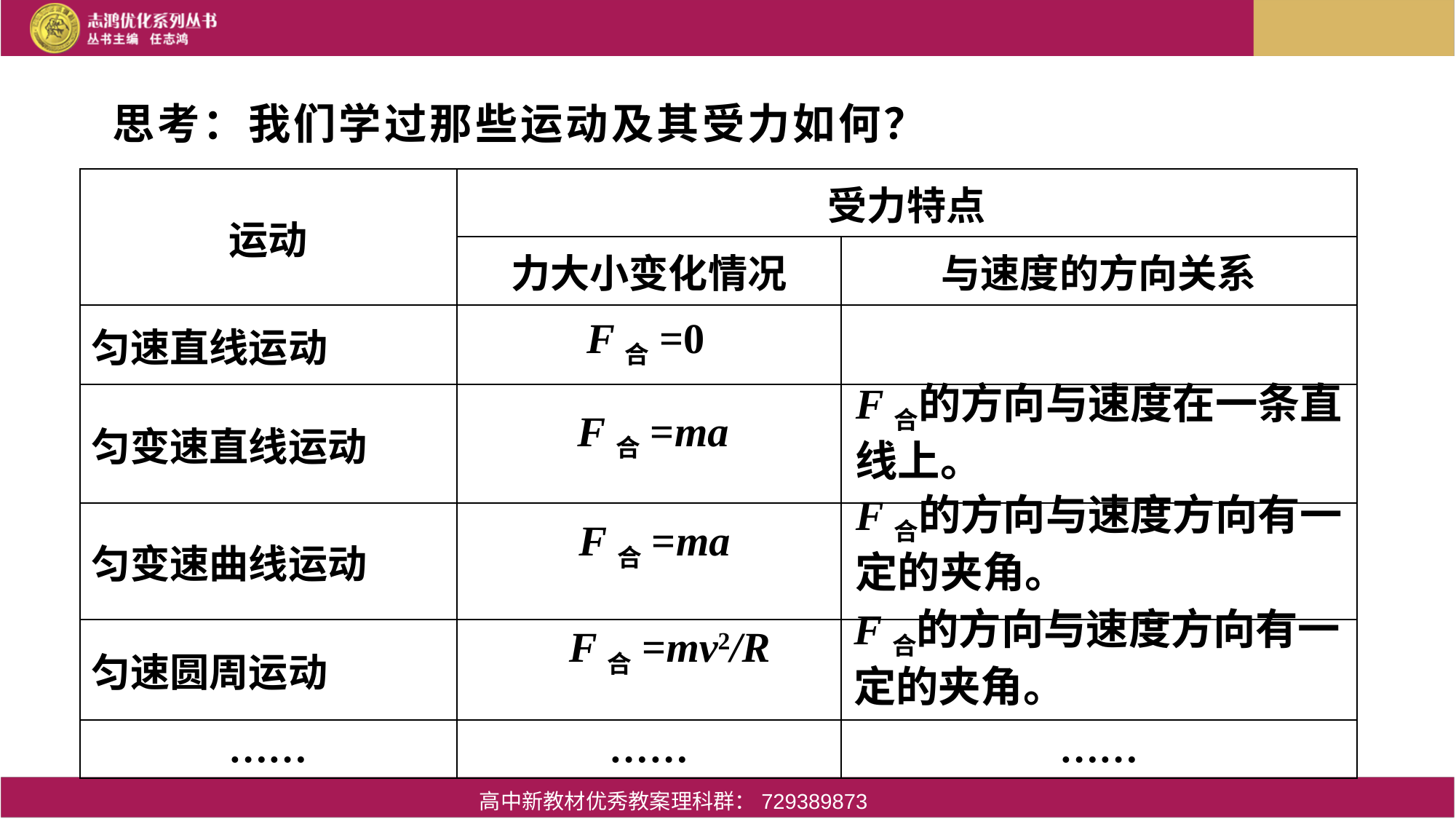

# 思考：我们学过那些运动及其受力如何？
| 运动 | 受力特点 |  |
| --- | --- | --- |
|  | 力大小变化情况 | 与速度的方向关系 |
| 匀速直线运动 |  |  |
| 匀变速直线运动 |  |  |
| 匀变速曲线运动 |  |  |
| 匀速圆周运动 |  |  |
| …… | …… | …… |
F合=0
F合的方向与速度在一条直线上。
F合=ma
F合的方向与速度方向有一定的夹角。
F合=ma
F合的方向与速度方向有一定的夹角。
F合=mv2/R